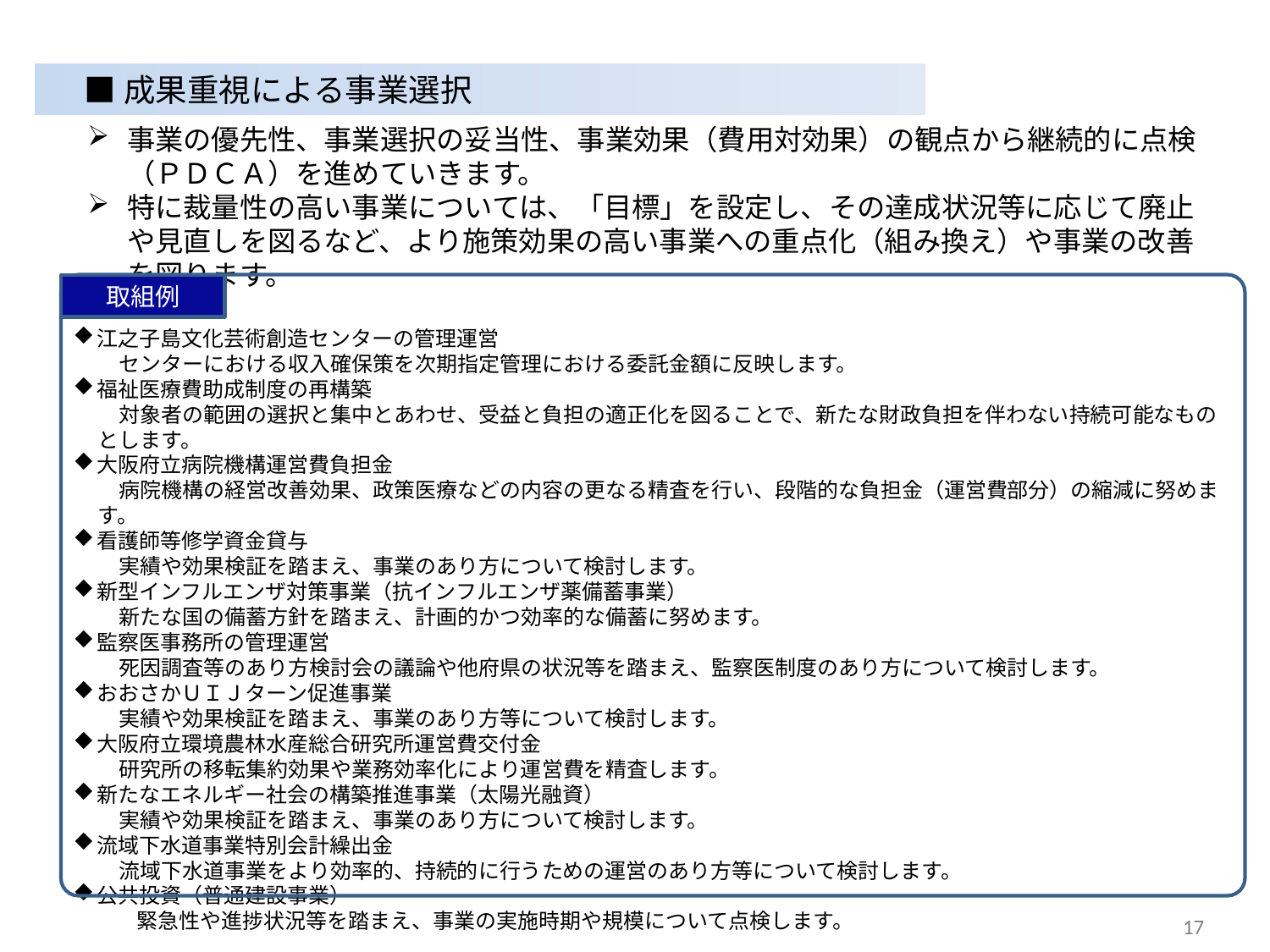

■成果重視による事業選択
事業の優先性、事業選択の妥当性、事業効果（費用対効果）の観点から継続的に点検（ＰＤＣＡ）を進めていきます。
特に裁量性の高い事業については、「目標」を設定し、その達成状況等に応じて廃止や見直しを図るなど、より施策効果の高い事業への重点化（組み換え）や事業の改善を図ります。

取組例
江之子島文化芸術創造センターの管理運営
　センターにおける収入確保策を次期指定管理における委託金額に反映します。
福祉医療費助成制度の再構築
　対象者の範囲の選択と集中とあわせ、受益と負担の適正化を図ることで、新たな財政負担を伴わない持続可能なものとします。
大阪府立病院機構運営費負担金
　病院機構の経営改善効果、政策医療などの内容の更なる精査を行い、段階的な負担金（運営費部分）の縮減に努めます。
看護師等修学資金貸与
　実績や効果検証を踏まえ、事業のあり方について検討します。
新型インフルエンザ対策事業（抗インフルエンザ薬備蓄事業）
　新たな国の備蓄方針を踏まえ、計画的かつ効率的な備蓄に努めます。
監察医事務所の管理運営
　死因調査等のあり方検討会の議論や他府県の状況等を踏まえ、監察医制度のあり方について検討します。
おおさかＵＩＪターン促進事業
　実績や効果検証を踏まえ、事業のあり方等について検討します。
大阪府立環境農林水産総合研究所運営費交付金
　研究所の移転集約効果や業務効率化により運営費を精査します。
新たなエネルギー社会の構築推進事業（太陽光融資）
　実績や効果検証を踏まえ、事業のあり方について検討します。
流域下水道事業特別会計繰出金
　流域下水道事業をより効率的、持続的に行うための運営のあり方等について検討します。
公共投資（普通建設事業）
　　　緊急性や進捗状況等を踏まえ、事業の実施時期や規模について点検します。
17